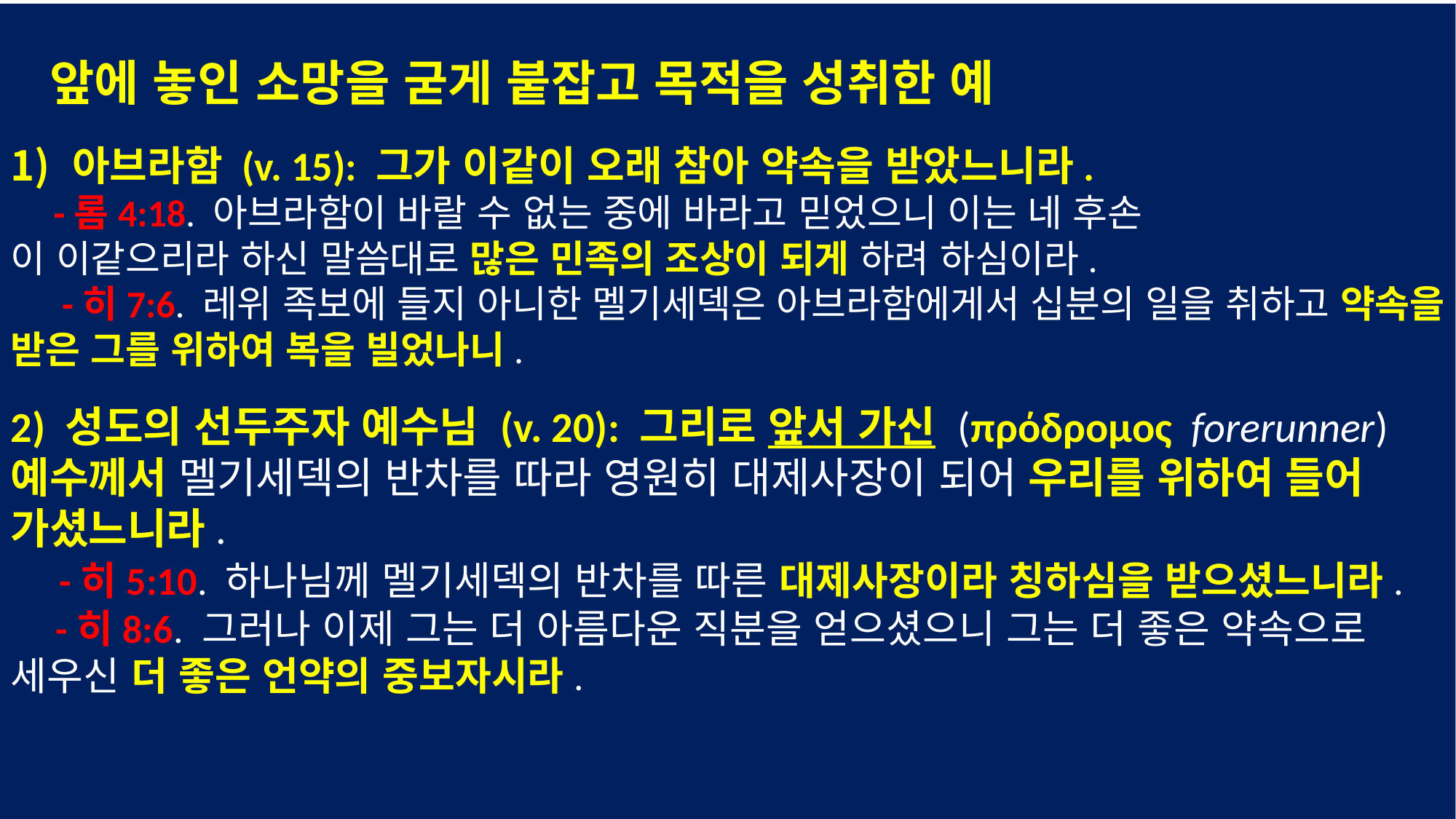

앞에 놓인 소망을 굳게 붙잡고 목적을 성취한 예

아브라함 (v. 15): 그가 이같이 오래 참아 약속을 받았느니라.
     -롬4:18. 아브라함이 바랄 수 없는 중에 바라고 믿었으니 이는 네 후손
이 이같으리라 하신 말씀대로 많은 민족의 조상이 되게 하려 하심이라.
      -히7:6. 레위 족보에 들지 아니한 멜기세덱은 아브라함에게서 십분의 일을 취하고 약속을 받은 그를 위하여 복을 빌었나니.

2) 성도의 선두주자 예수님 (v. 20): 그리로 앞서 가신 (πρόδρομος  forerunner)
예수께서 멜기세덱의 반차를 따라 영원히 대제사장이 되어 우리를 위하여 들어 가셨느니라.
     -히5:10. 하나님께 멜기세덱의 반차를 따른 대제사장이라 칭하심을 받으셨느니라.
     -히8:6. 그러나 이제 그는 더 아름다운 직분을 얻으셨으니 그는 더 좋은 약속으로 세우신 더 좋은 언약의 중보자시라.